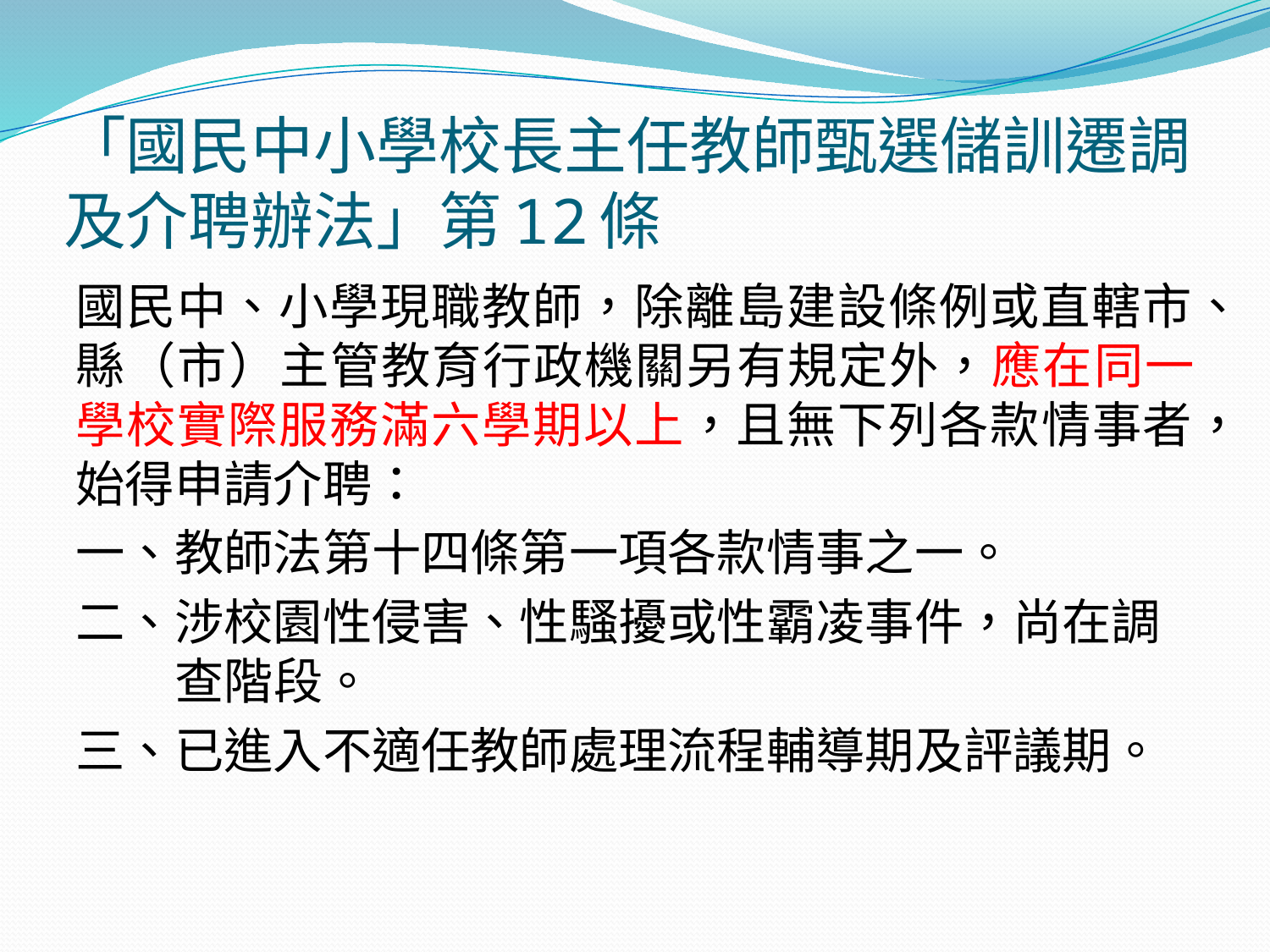

# 「國民中小學校長主任教師甄選儲訓遷調及介聘辦法」第12條
國民中、小學現職教師，除離島建設條例或直轄市、縣（市）主管教育行政機關另有規定外，應在同一學校實際服務滿六學期以上，且無下列各款情事者，始得申請介聘：
一、教師法第十四條第一項各款情事之一。
二、涉校園性侵害、性騷擾或性霸凌事件，尚在調查階段。
三、已進入不適任教師處理流程輔導期及評議期。